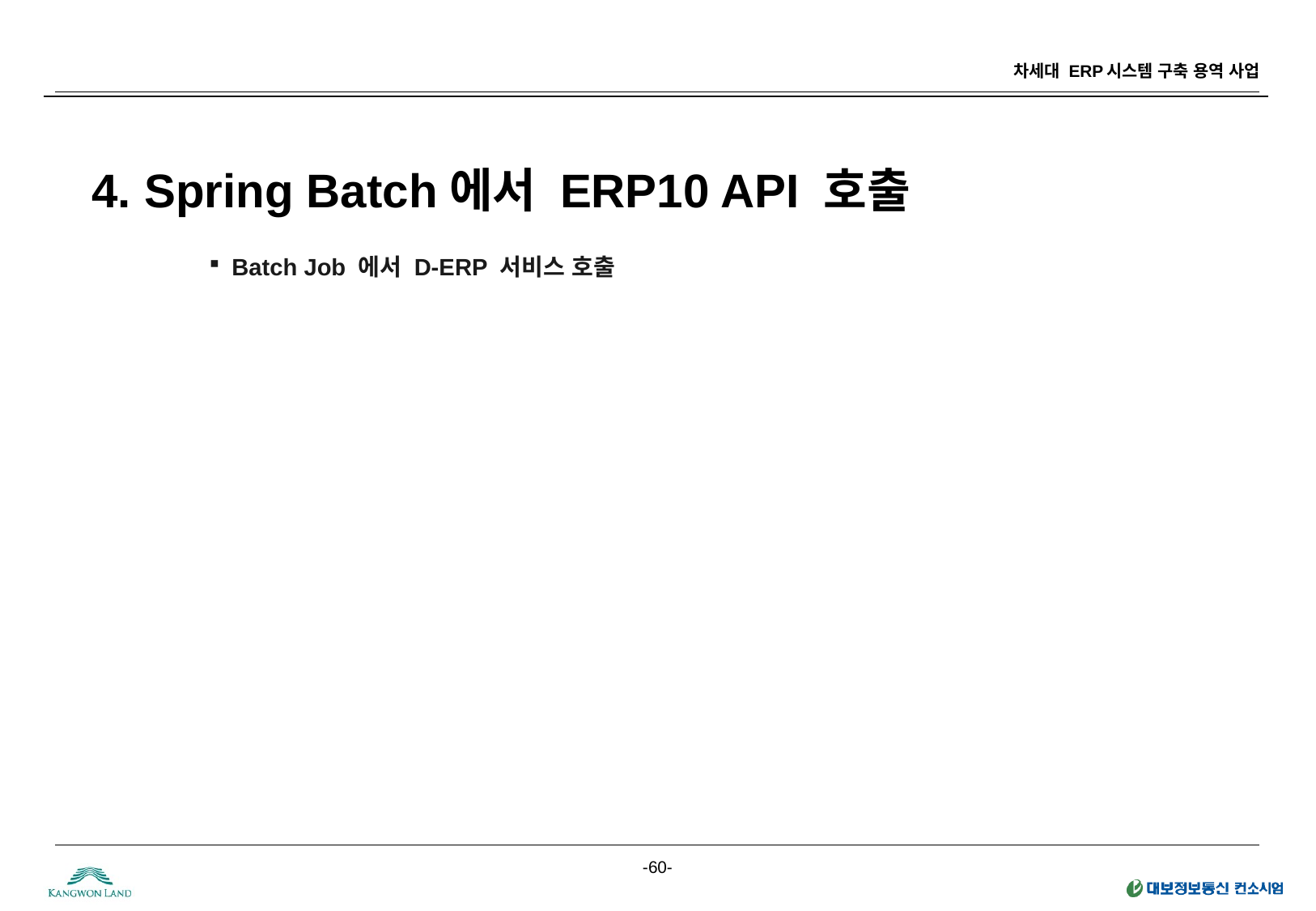

4. Spring Batch에서 ERP10 API 호출
Batch Job 에서 D-ERP 서비스 호출